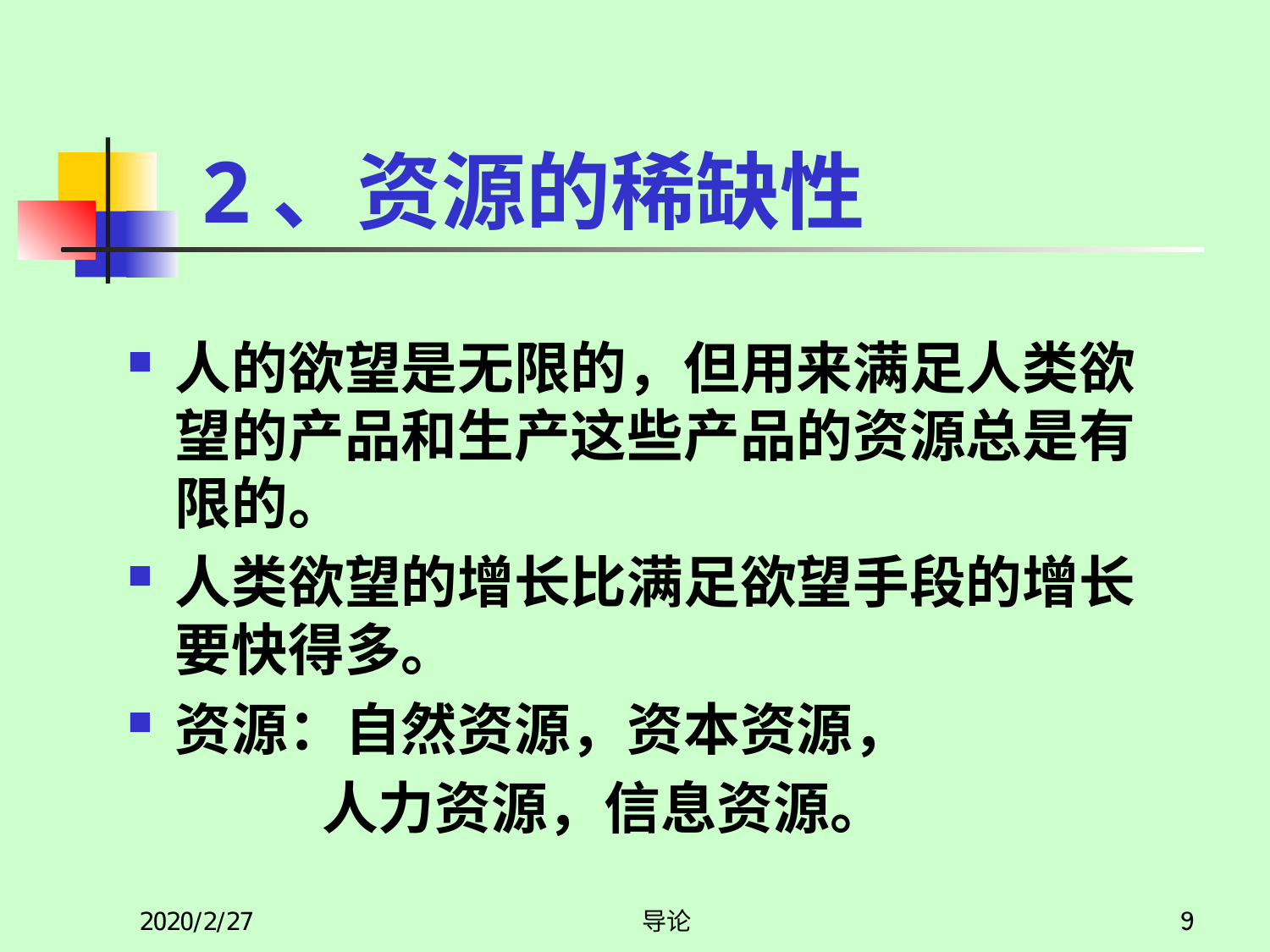

# 2、资源的稀缺性
人的欲望是无限的，但用来满足人类欲望的产品和生产这些产品的资源总是有限的。
人类欲望的增长比满足欲望手段的增长要快得多。
资源：自然资源，资本资源，
              人力资源，信息资源。
2020/2/27
导论
9